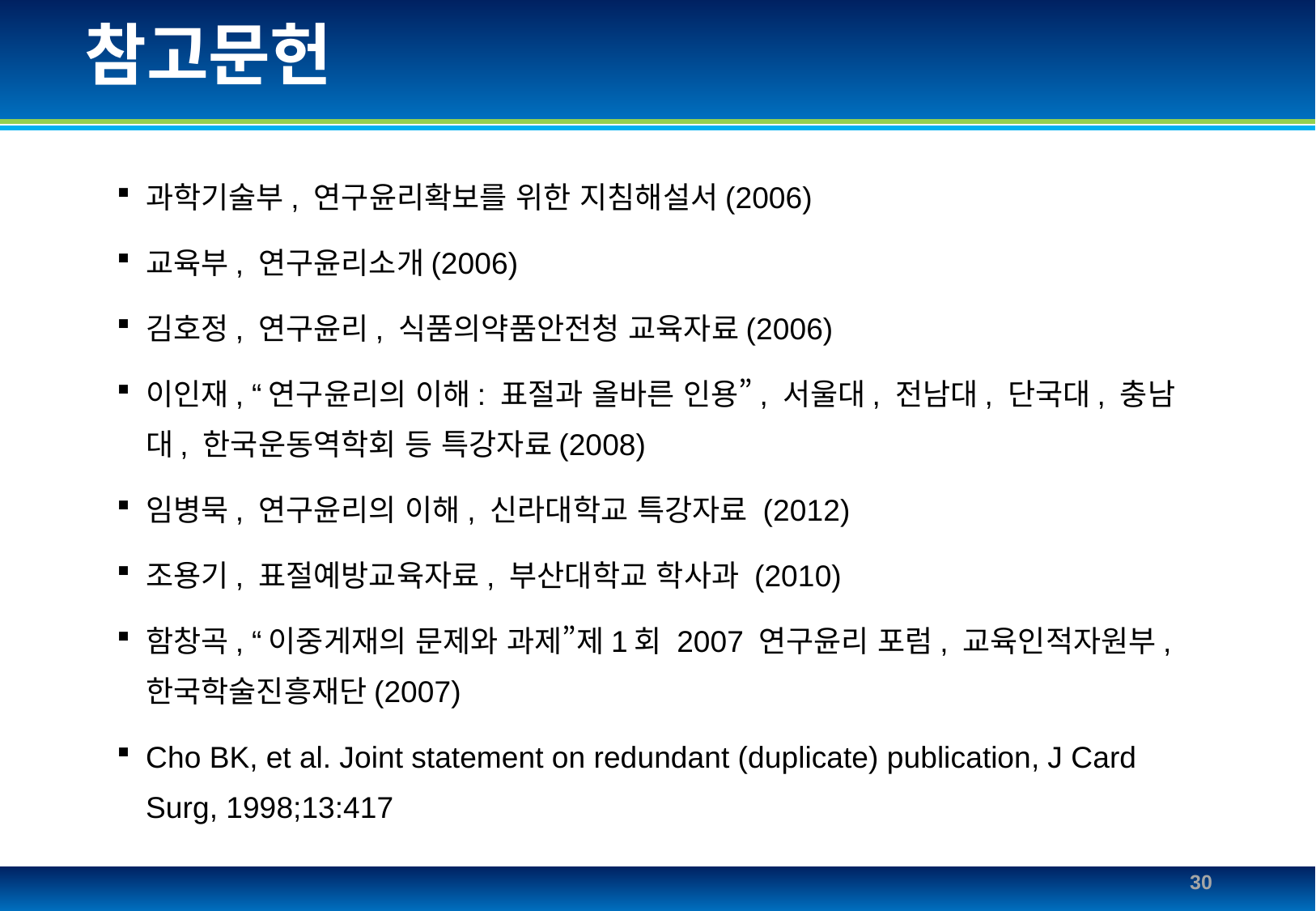

# 참고문헌
과학기술부, 연구윤리확보를 위한 지침해설서(2006)
교육부, 연구윤리소개(2006)
김호정, 연구윤리, 식품의약품안전청 교육자료(2006)
이인재, “연구윤리의 이해: 표절과 올바른 인용”, 서울대, 전남대, 단국대, 충남대, 한국운동역학회 등 특강자료(2008)
임병묵, 연구윤리의 이해, 신라대학교 특강자료 (2012)
조용기, 표절예방교육자료, 부산대학교 학사과 (2010)
함창곡, “이중게재의 문제와 과제”제1회 2007 연구윤리 포럼, 교육인적자원부, 한국학술진흥재단(2007)
Cho BK, et al. Joint statement on redundant (duplicate) publication, J Card Surg, 1998;13:417
30
Silla university